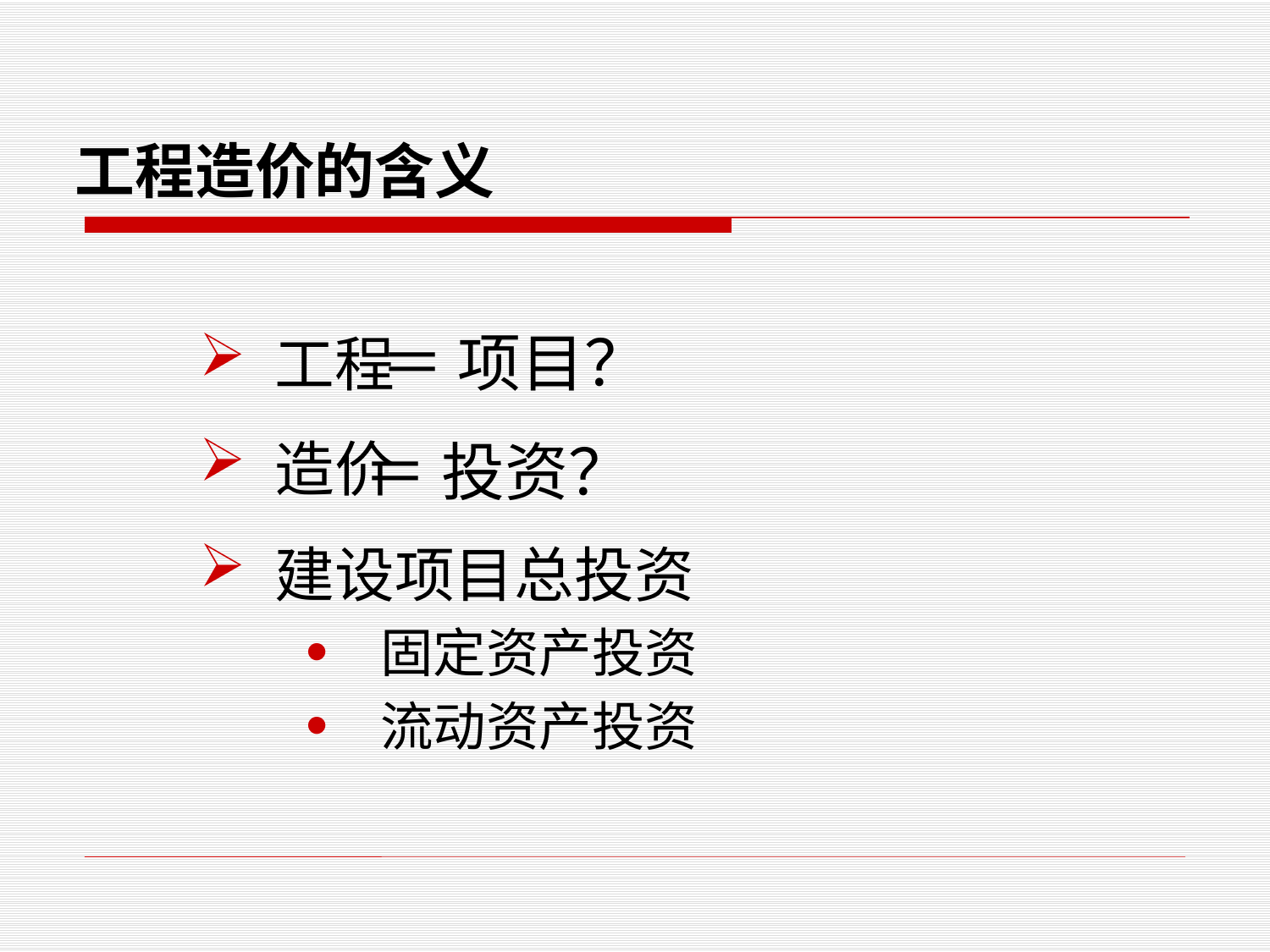

# 工程造价的含义
 工程
 造价
 建设项目总投资
固定资产投资
流动资产投资
＝ 项目？
＝ 投资？